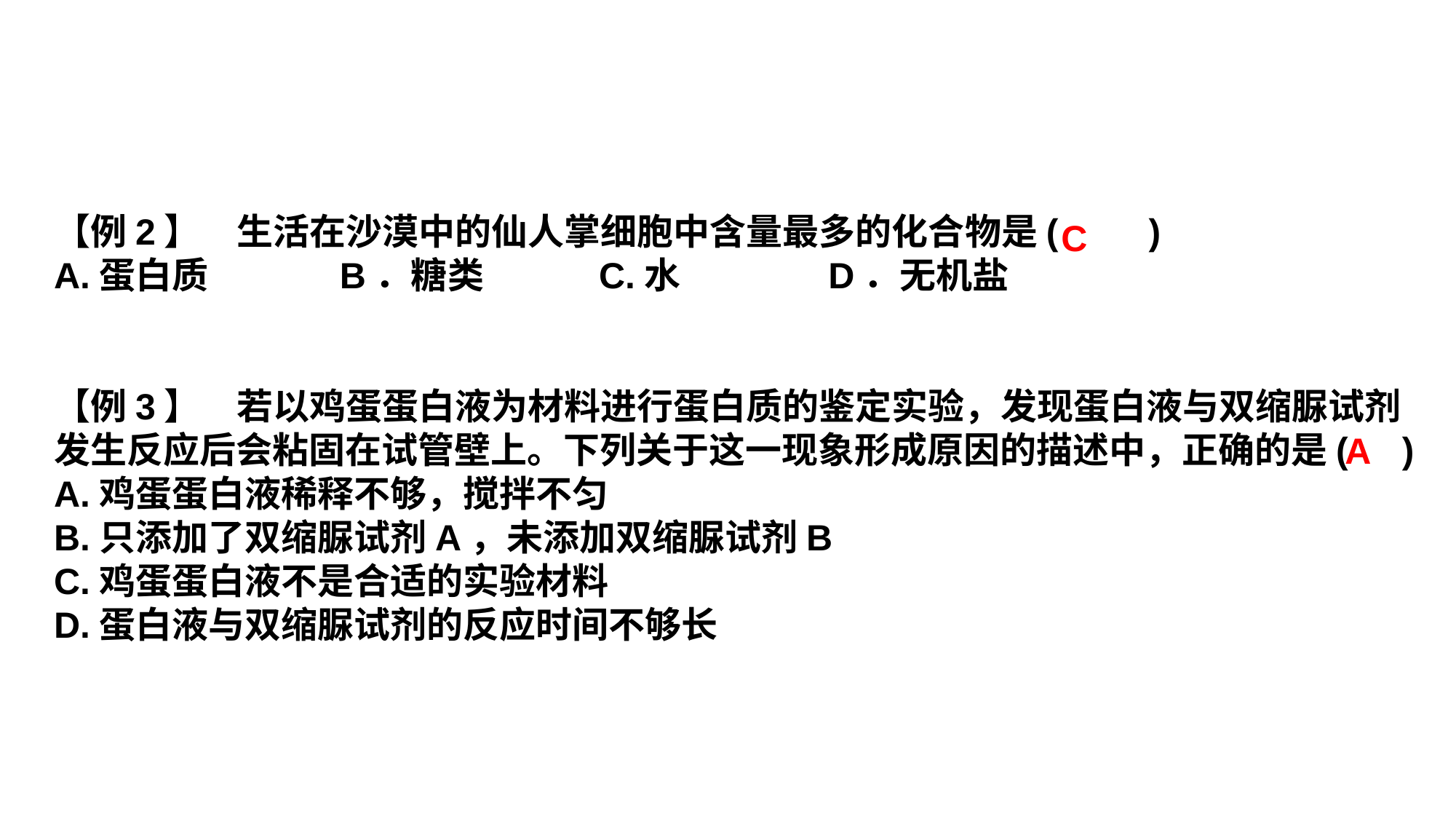

【例2】　生活在沙漠中的仙人掌细胞中含量最多的化合物是(　　)
A.蛋白质               B．糖类             C.水                 D．无机盐

【例3】　若以鸡蛋蛋白液为材料进行蛋白质的鉴定实验，发现蛋白液与双缩脲试剂
发生反应后会粘固在试管壁上。下列关于这一现象形成原因的描述中，正确的是(　)
A.鸡蛋蛋白液稀释不够，搅拌不匀
B.只添加了双缩脲试剂A，未添加双缩脲试剂B
C.鸡蛋蛋白液不是合适的实验材料
D.蛋白液与双缩脲试剂的反应时间不够长
C
A